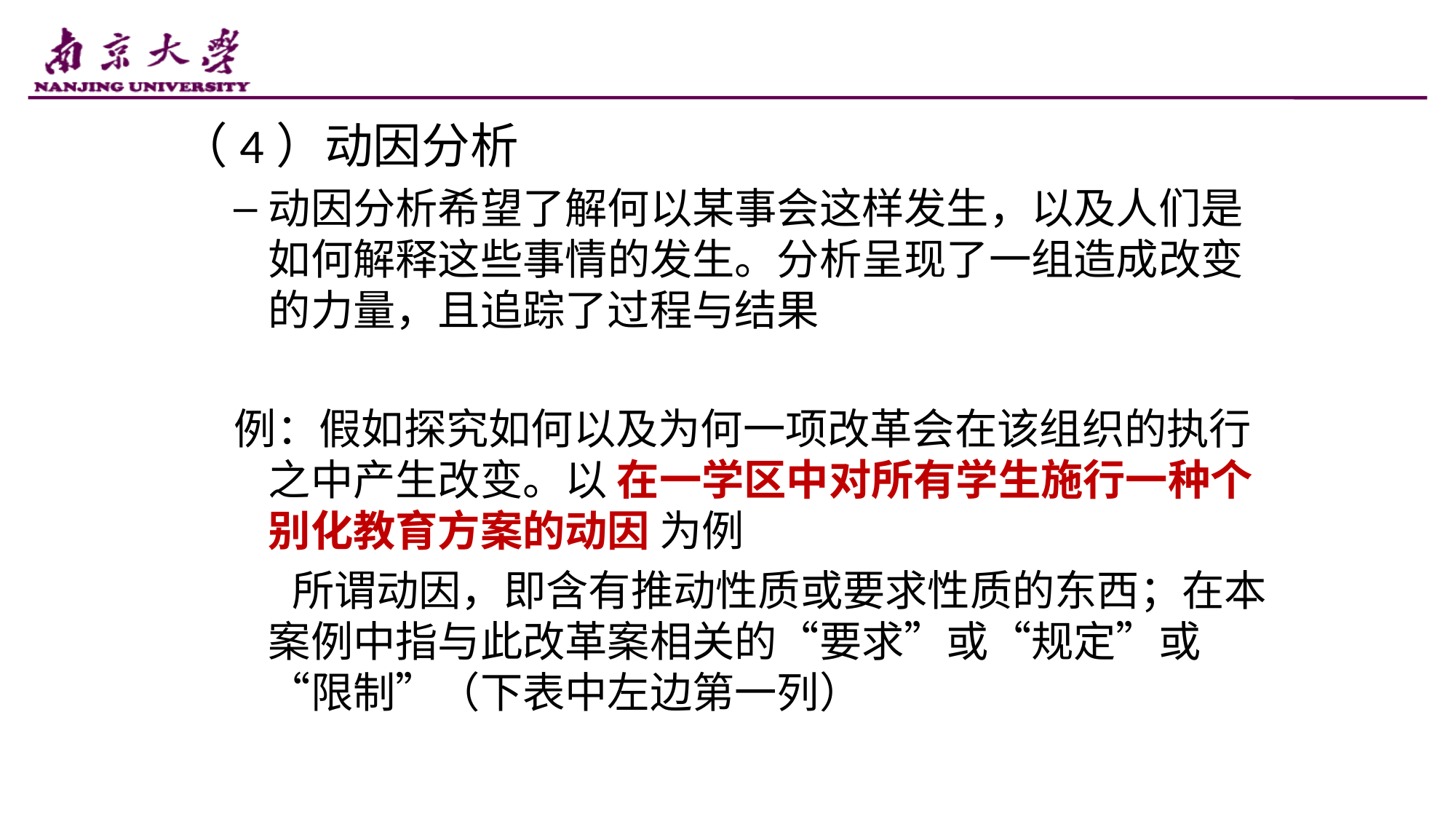

（4）动因分析
动因分析希望了解何以某事会这样发生，以及人们是如何解释这些事情的发生。分析呈现了一组造成改变的力量，且追踪了过程与结果

例：假如探究如何以及为何一项改革会在该组织的执行之中产生改变。以 在一学区中对所有学生施行一种个别化教育方案的动因 为例
     所谓动因，即含有推动性质或要求性质的东西；在本案例中指与此改革案相关的“要求”或“规定”或 “限制”（下表中左边第一列）